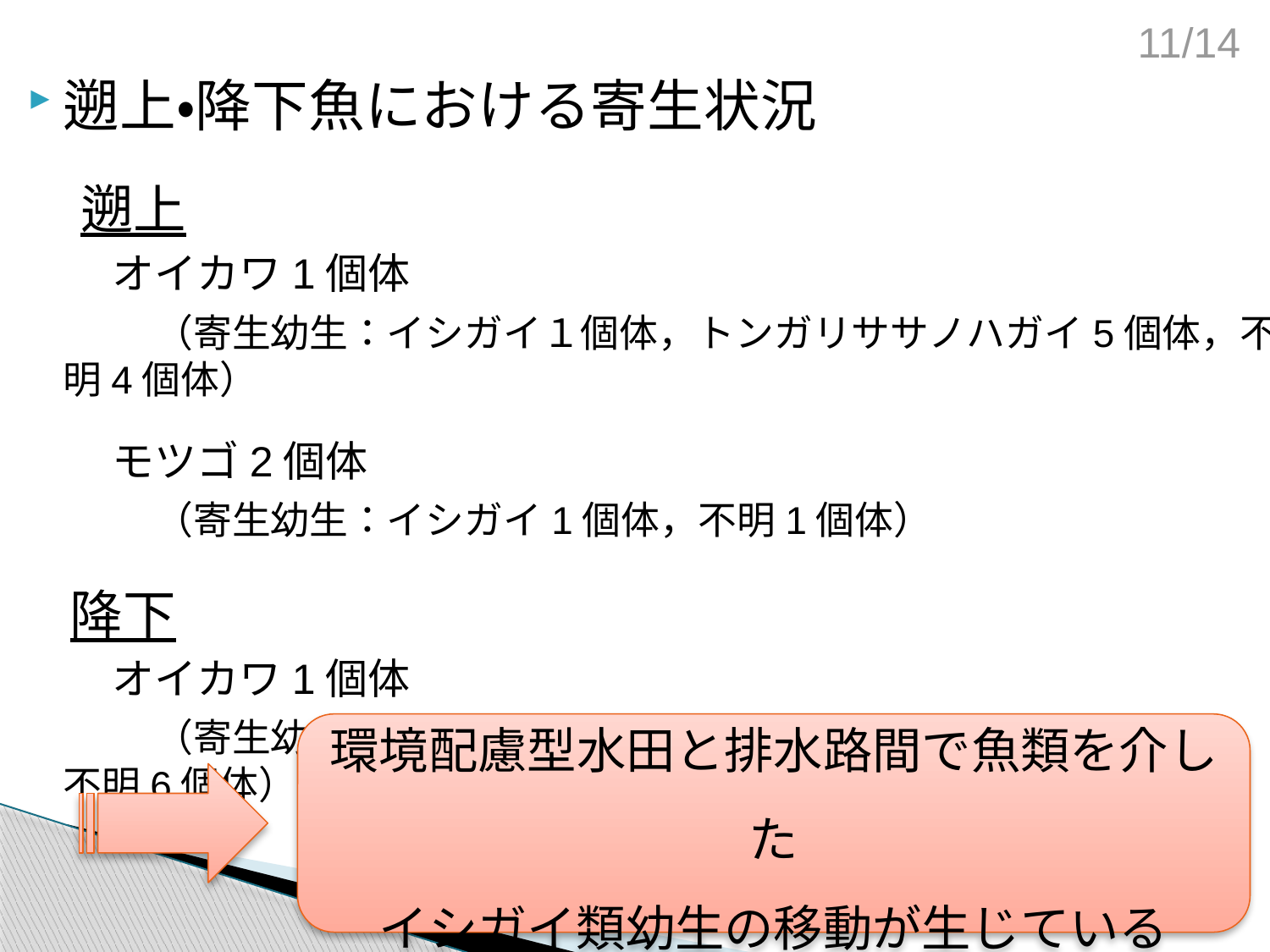

11/14
遡上・降下魚における寄生状況
　遡上
　　オイカワ1個体
　　　（寄生幼生：イシガイ１個体，トンガリササノハガイ5個体，不明4個体）
　　モツゴ2個体
　　　（寄生幼生：イシガイ1個体，不明1個体）
　降下
　　オイカワ1個体
　　　（寄生幼生：イシガイ20個体，トンガリササノハガイ9個体，不明6個体）
環境配慮型水田と排水路間で魚類を介した
イシガイ類幼生の移動が生じている